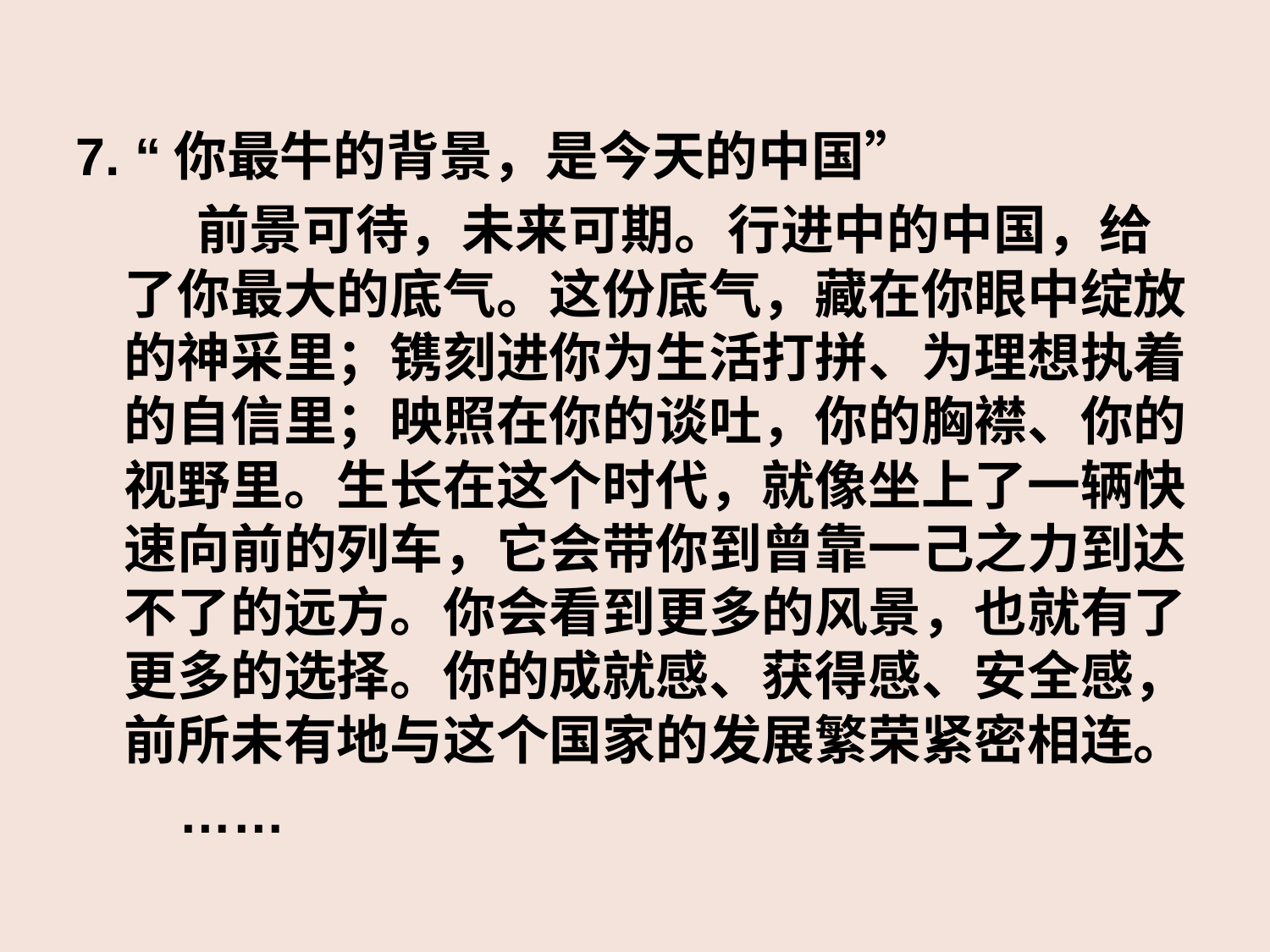

7. “你最牛的背景，是今天的中国”
         前景可待，未来可期。行进中的中国，给了你最大的底气。这份底气，藏在你眼中绽放的神采里；镌刻进你为生活打拼、为理想执着的自信里；映照在你的谈吐，你的胸襟、你的视野里。生长在这个时代，就像坐上了一辆快速向前的列车，它会带你到曾靠一己之力到达不了的远方。你会看到更多的风景，也就有了更多的选择。你的成就感、获得感、安全感，前所未有地与这个国家的发展繁荣紧密相连。
       ……